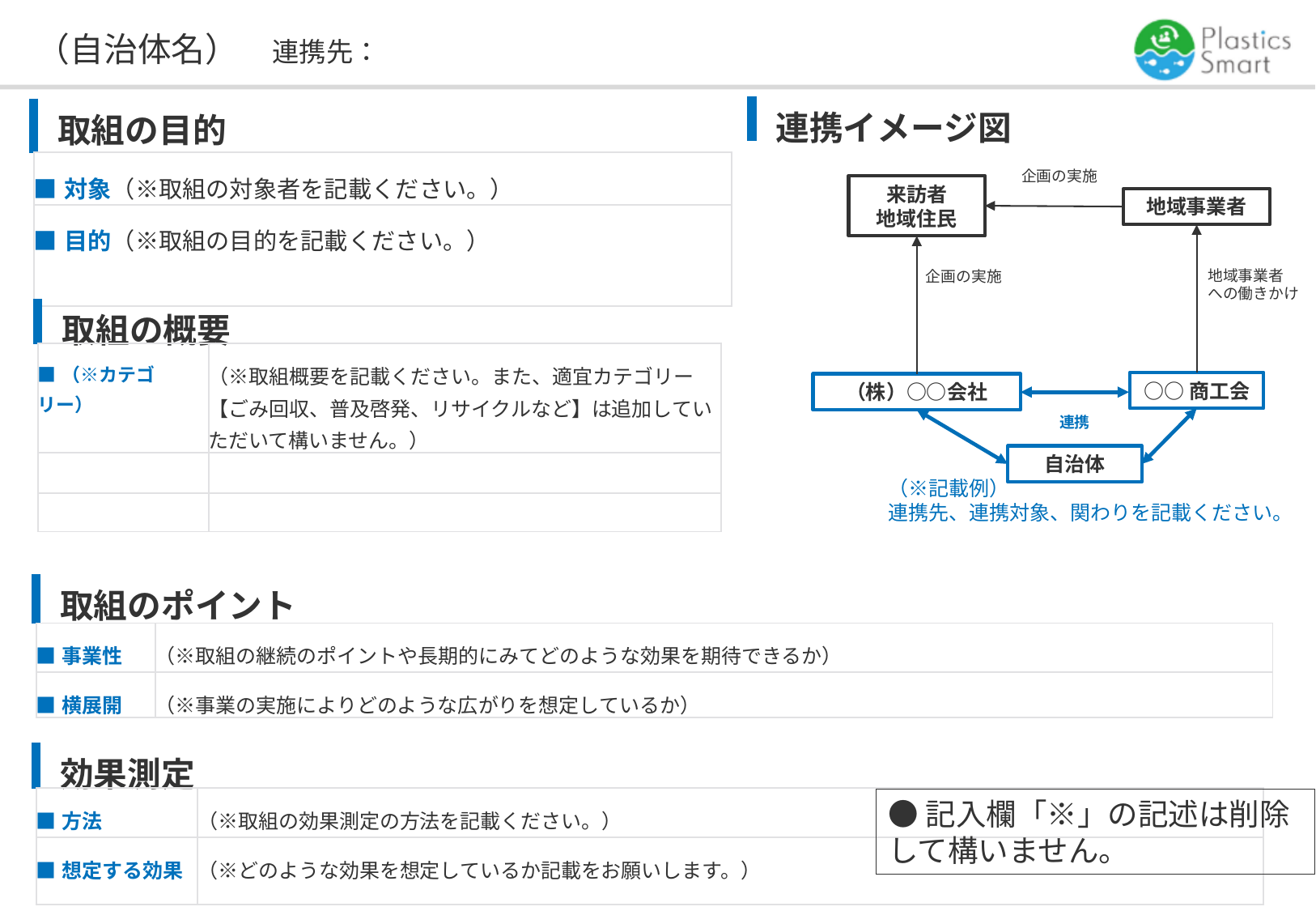

# （自治体名）　連携先：
| 連携イメージ図 |
| --- |
| 取組の目的 |
| --- |
| ■対象（※取組の対象者を記載ください。） |
| ■目的（※取組の目的を記載ください。） |
企画の実施
来訪者
地域住民
地域事業者
地域事業者
への働きかけ
企画の実施
| 取組の概要 |  |
| --- | --- |
| ■（※カテゴリー） | （※取組概要を記載ください。また、適宜カテゴリー【ごみ回収、普及啓発、リサイクルなど】は追加していただいて構いません。） |
|  |  |
|  |  |
○○商工会
（株）○○会社
連携
自治体
（※記載例）
連携先、連携対象、関わりを記載ください。
| 取組のポイント |  |
| --- | --- |
| ■事業性 | （※取組の継続のポイントや長期的にみてどのような効果を期待できるか） |
| ■横展開 | （※事業の実施によりどのような広がりを想定しているか） |
| 効果測定 |  |
| --- | --- |
| ■方法 | （※取組の効果測定の方法を記載ください。） |
| ■想定する効果 | （※どのような効果を想定しているか記載をお願いします。） |
●記入欄「※」の記述は削除して構いません。